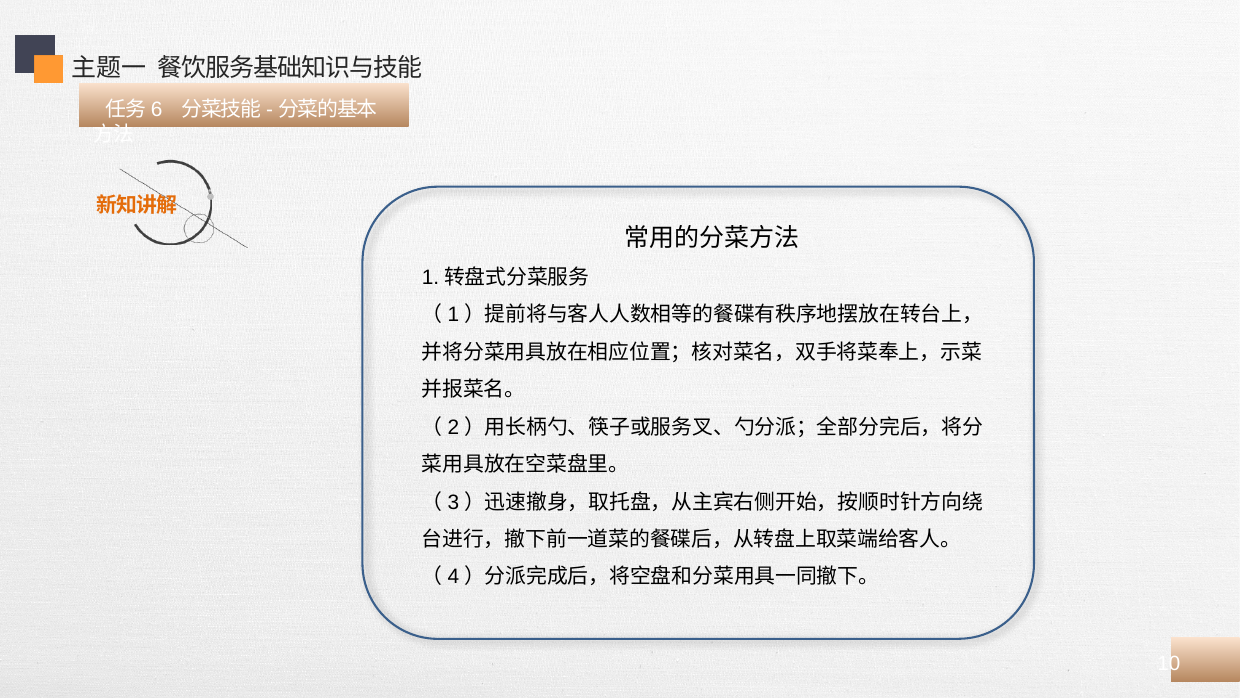

主题一  餐饮服务基础知识与技能

 任务6   分菜技能-分菜的基本方法

常用的分菜方法
1.转盘式分菜服务
（1）提前将与客人人数相等的餐碟有秩序地摆放在转台上，并将分菜用具放在相应位置；核对菜名，双手将菜奉上，示菜并报菜名。
（2）用长柄勺、筷子或服务叉、勺分派；全部分完后，将分菜用具放在空菜盘里。
（3）迅速撤身，取托盘，从主宾右侧开始，按顺时针方向绕台进行，撤下前一道菜的餐碟后，从转盘上取菜端给客人。
（4）分派完成后，将空盘和分菜用具一同撤下。